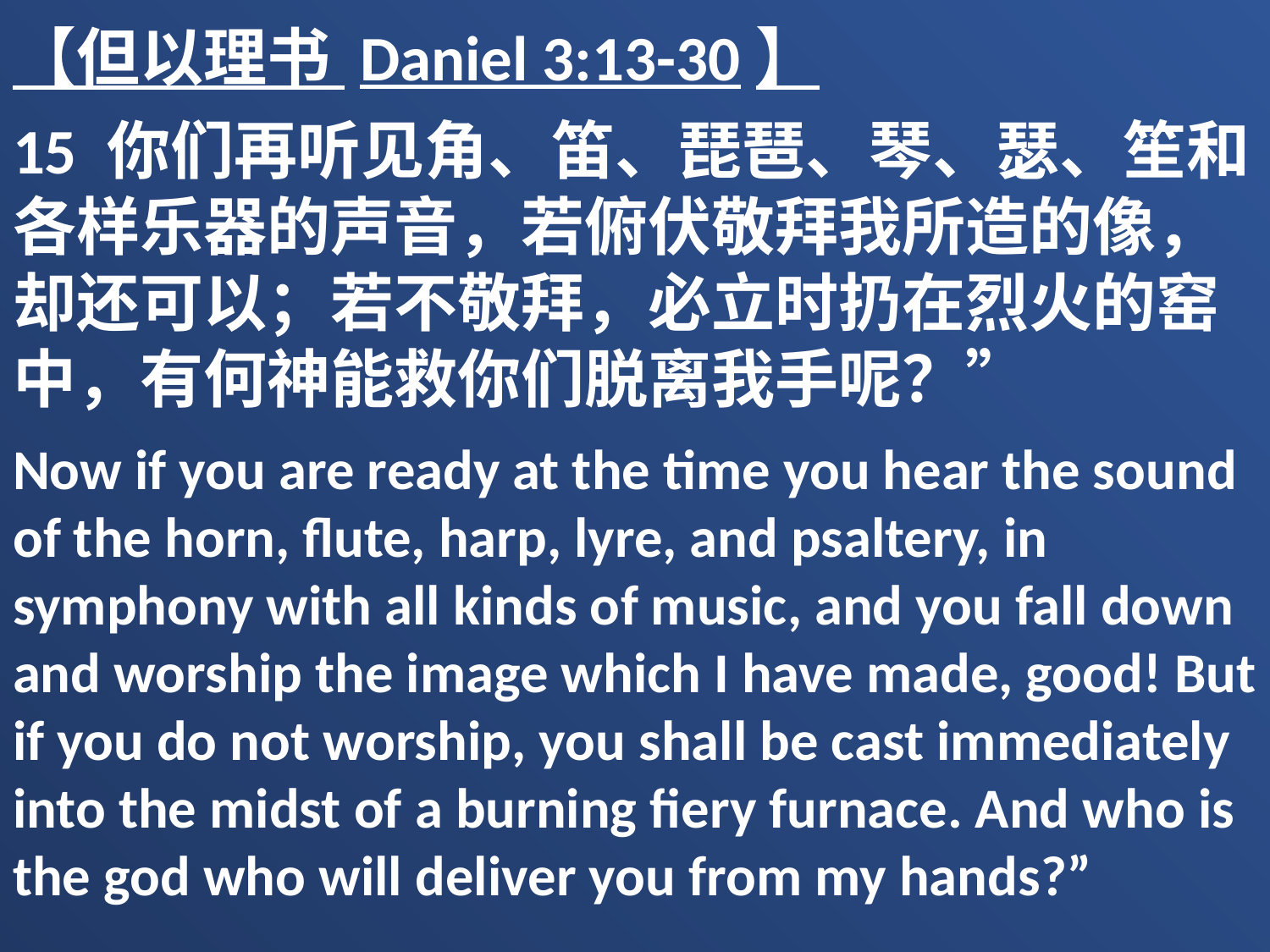

【但以理书 Daniel 3:13-30】
15 你们再听见角、笛、琵琶、琴、瑟、笙和各样乐器的声音，若俯伏敬拜我所造的像，却还可以；若不敬拜，必立时扔在烈火的窑中，有何神能救你们脱离我手呢？”
Now if you are ready at the time you hear the sound of the horn, flute, harp, lyre, and psaltery, in symphony with all kinds of music, and you fall down and worship the image which I have made, good! But if you do not worship, you shall be cast immediately into the midst of a burning fiery furnace. And who is the god who will deliver you from my hands?”